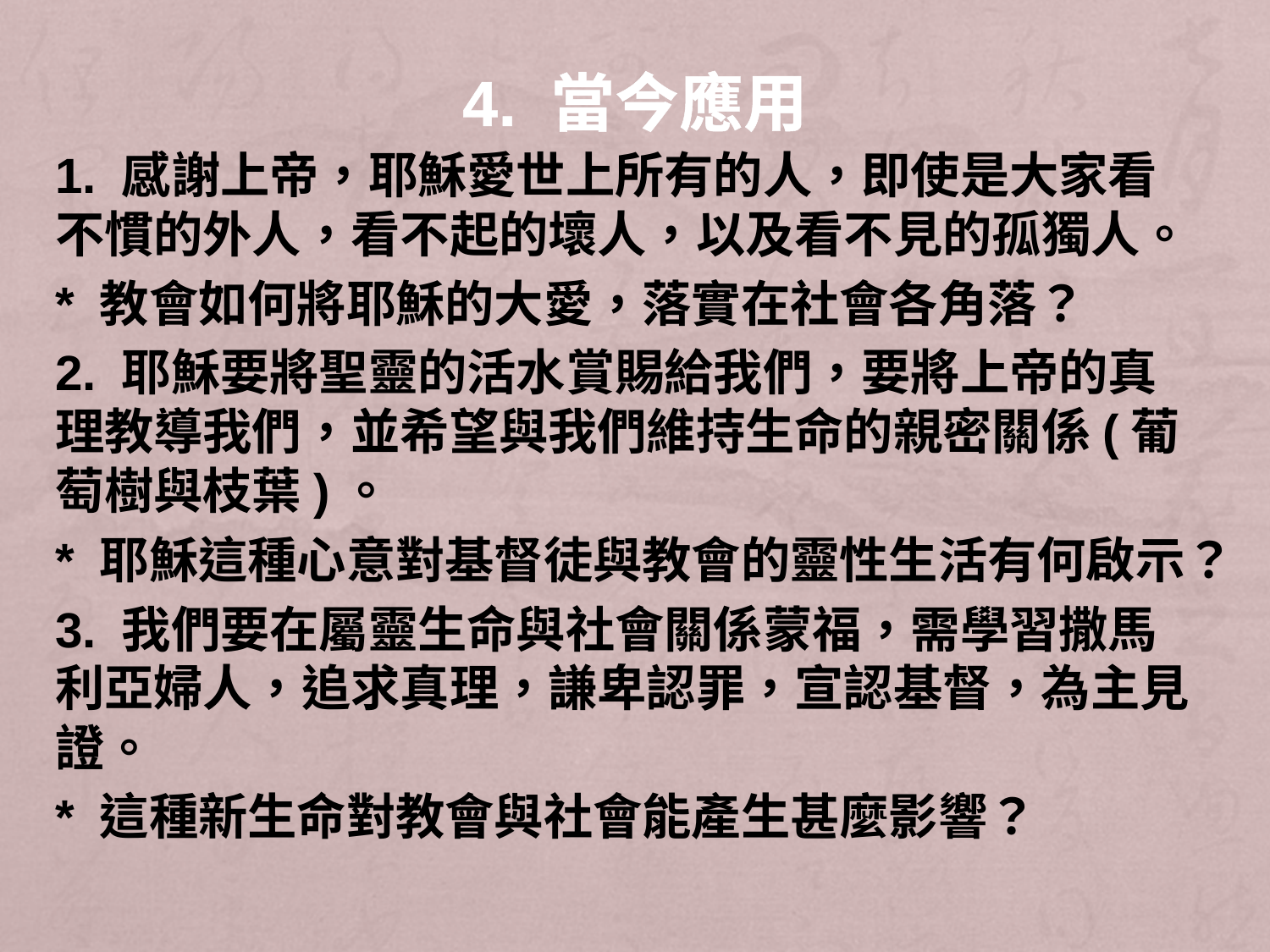

# 4. 當今應用
1. 感謝上帝，耶穌愛世上所有的人，即使是大家看不慣的外人，看不起的壞人，以及看不見的孤獨人。
* 教會如何將耶穌的大愛，落實在社會各角落？
2. 耶穌要將聖靈的活水賞賜給我們，要將上帝的真理教導我們，並希望與我們維持生命的親密關係(葡萄樹與枝葉)。
* 耶穌這種心意對基督徒與教會的靈性生活有何啟示？
3. 我們要在屬靈生命與社會關係蒙福，需學習撒馬利亞婦人，追求真理，謙卑認罪，宣認基督，為主見證。
* 這種新生命對教會與社會能產生甚麼影響？